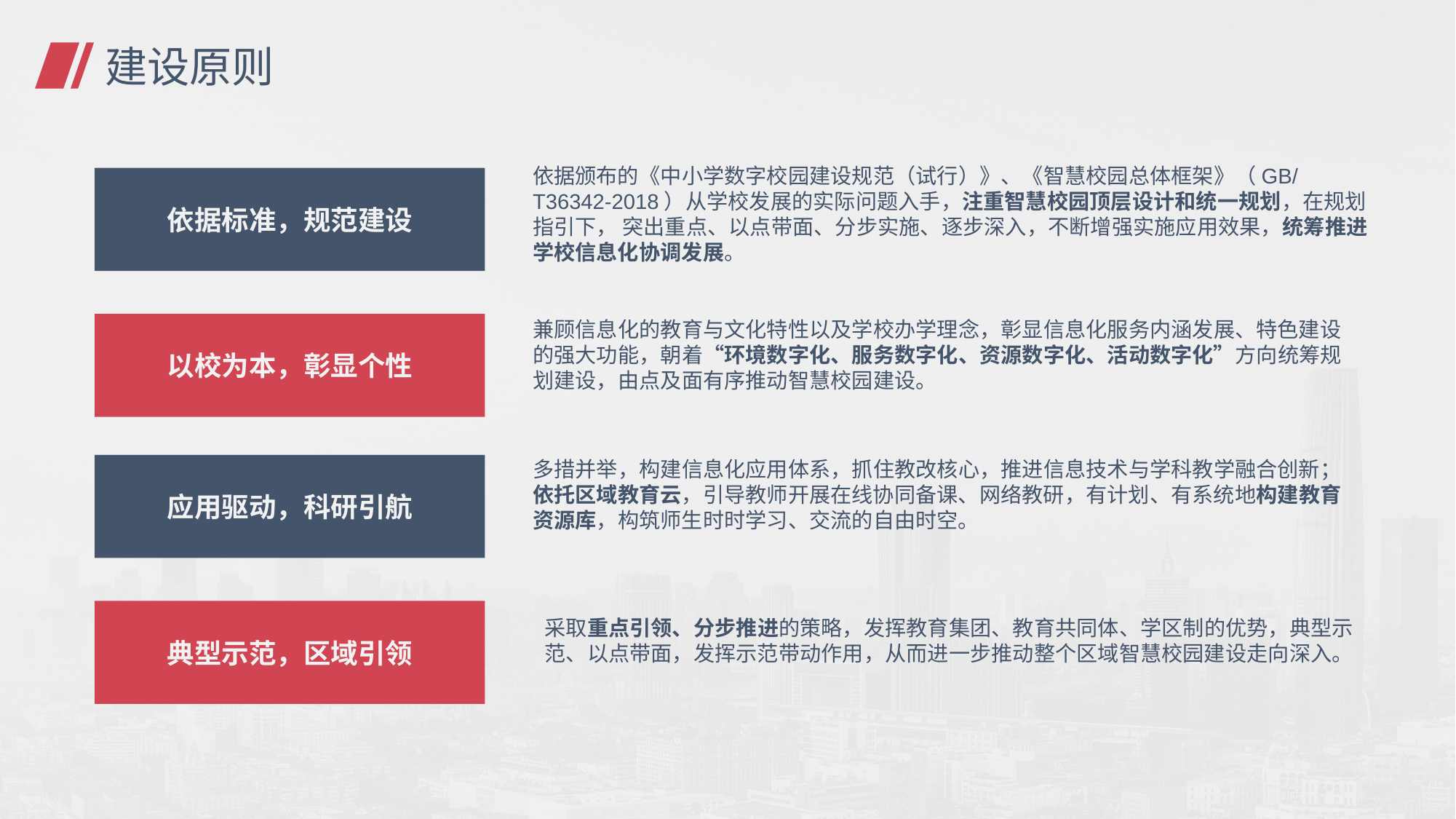

# 建设原则
依据颁布的《中小学数字校园建设规范（试行）》、《智慧校园总体框架》（GB/T36342-2018）从学校发展的实际问题入手，注重智慧校园顶层设计和统一规划，在规划指引下， 突出重点、以点带面、分步实施、逐步深入，不断增强实施应用效果，统筹推进学校信息化协调发展。
依据标准，规范建设
兼顾信息化的教育与文化特性以及学校办学理念，彰显信息化服务内涵发展、特色建设的强大功能，朝着“环境数字化、服务数字化、资源数字化、活动数字化”方向统筹规划建设，由点及面有序推动智慧校园建设。
以校为本，彰显个性
多措并举，构建信息化应用体系，抓住教改核心，推进信息技术与学科教学融合创新；依托区域教育云，引导教师开展在线协同备课、网络教研，有计划、有系统地构建教育资源库，构筑师生时时学习、交流的自由时空。
应用驱动，科研引航
典型示范，区域引领
采取重点引领、分步推进的策略，发挥教育集团、教育共同体、学区制的优势，典型示范、以点带面，发挥示范带动作用，从而进一步推动整个区域智慧校园建设走向深入。